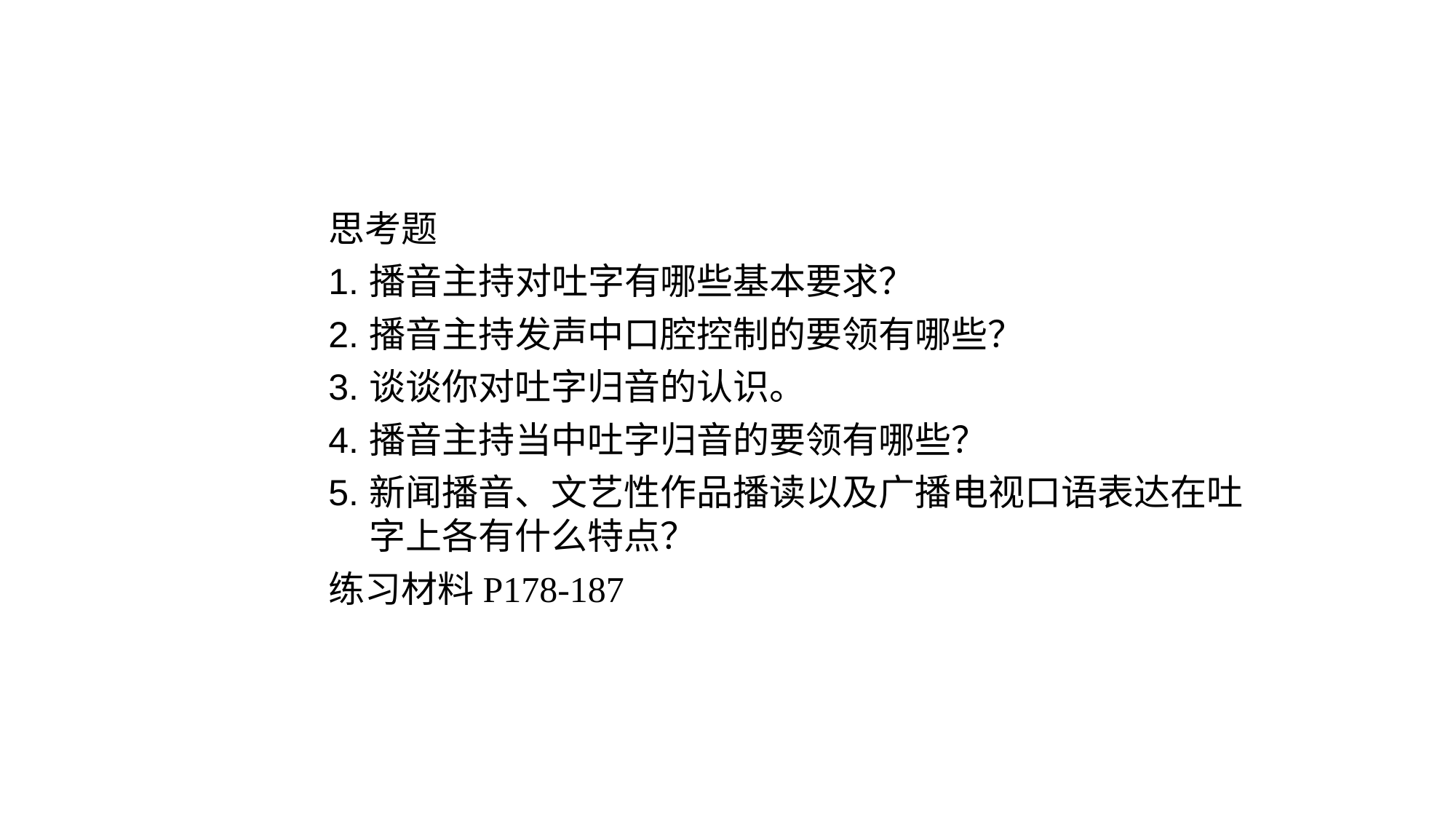

思考题
播音主持对吐字有哪些基本要求？
播音主持发声中口腔控制的要领有哪些？
谈谈你对吐字归音的认识。
播音主持当中吐字归音的要领有哪些？
新闻播音、文艺性作品播读以及广播电视口语表达在吐字上各有什么特点？
练习材料P178-187